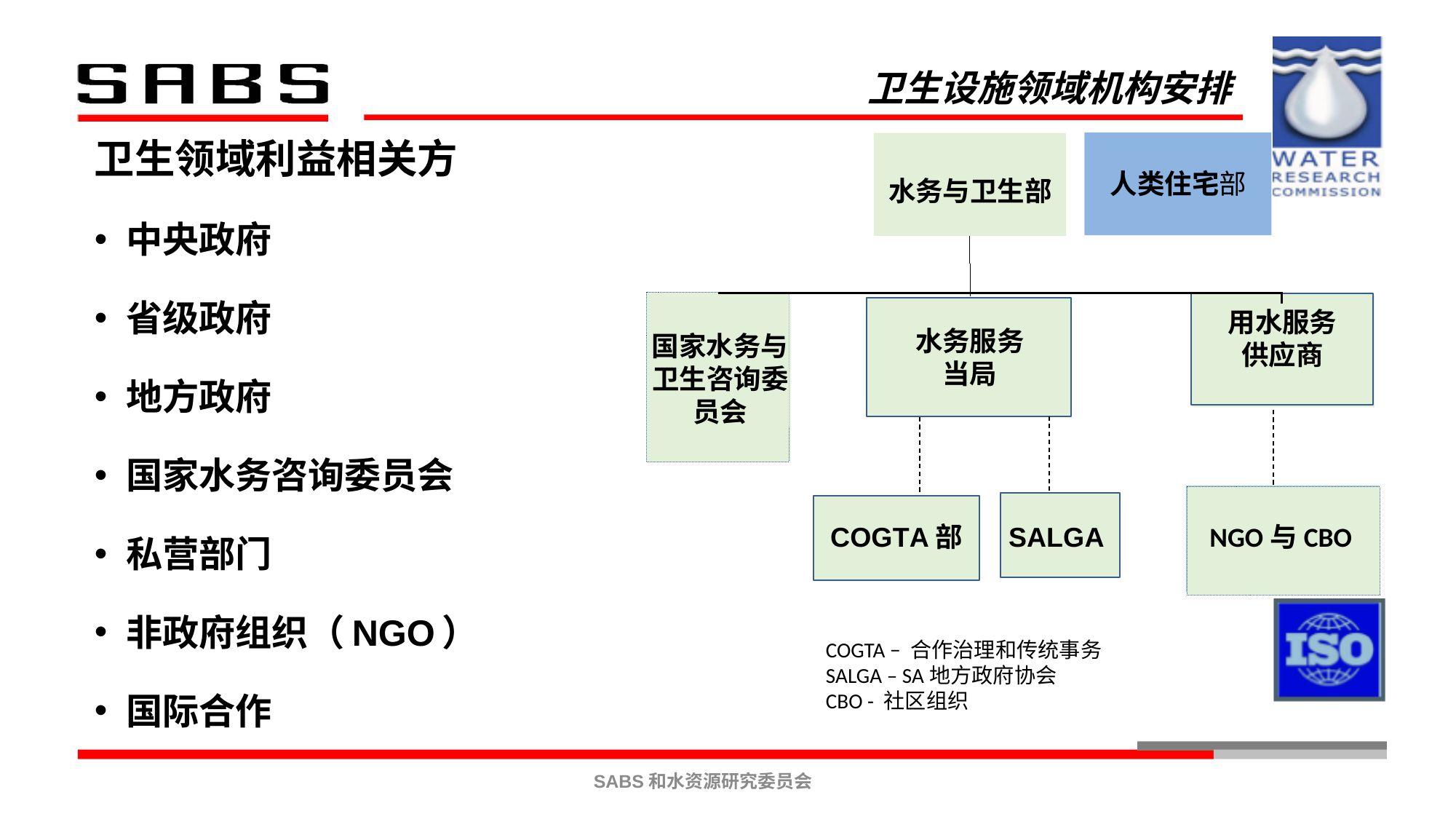

卫生设施领域机构安排

人类住宅部
卫生领域利益相关方
中央政府
省级政府
地方政府
国家水务咨询委员会
私营部门
非政府组织（NGO）
国际合作

水务与卫生部

国家水务与卫生咨询委员会

用水服务供应商
水务服务
当局

NGO与CBO
COGTA部
SALGA
COGTA − 合作治理和传统事务
SALGA – SA地方政府协会
CBO - 社区组织